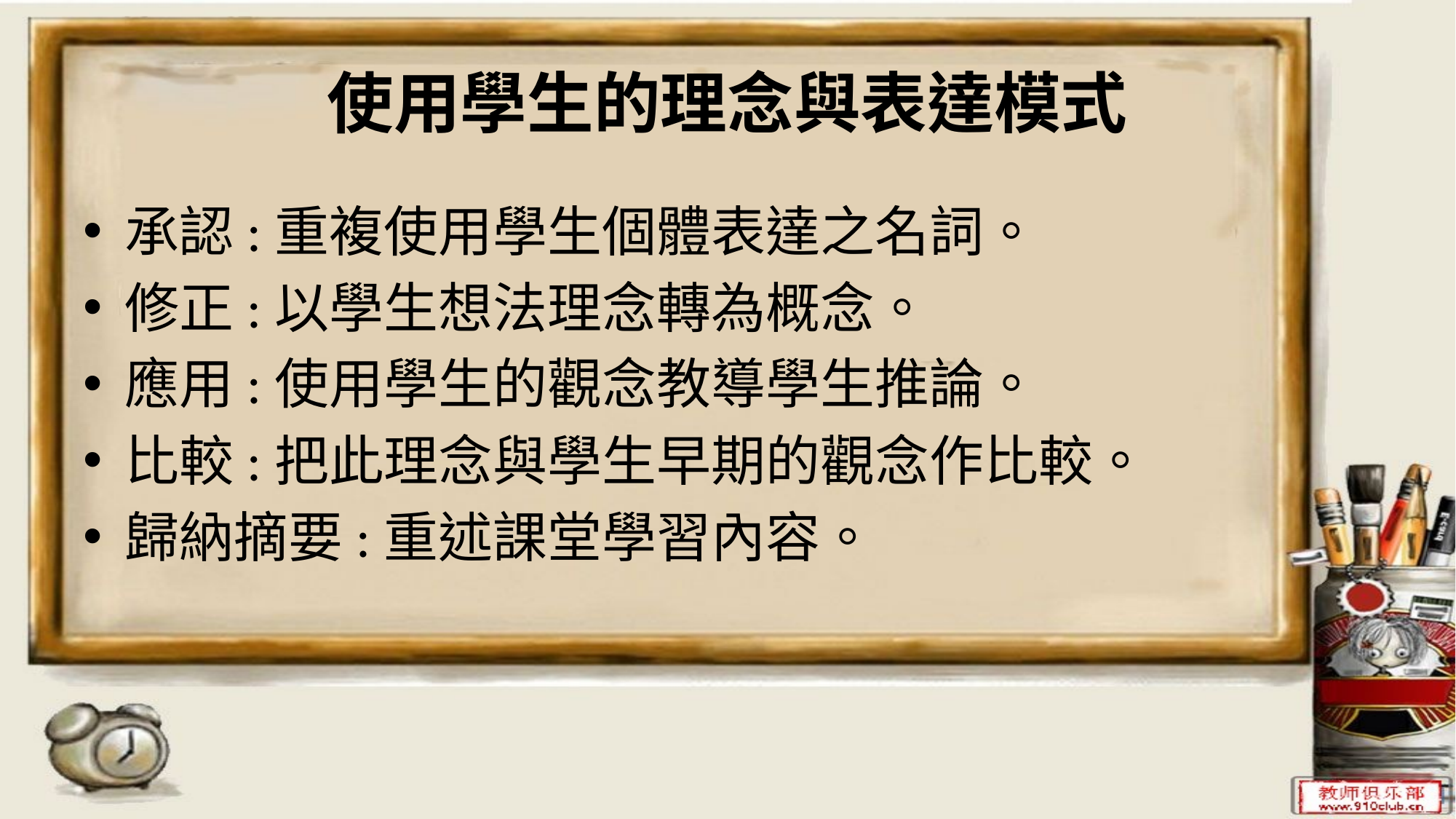

# 使用學生的理念與表達模式
承認:重複使用學生個體表達之名詞。
修正:以學生想法理念轉為概念。
應用:使用學生的觀念教導學生推論。
比較:把此理念與學生早期的觀念作比較。
歸納摘要:重述課堂學習內容。